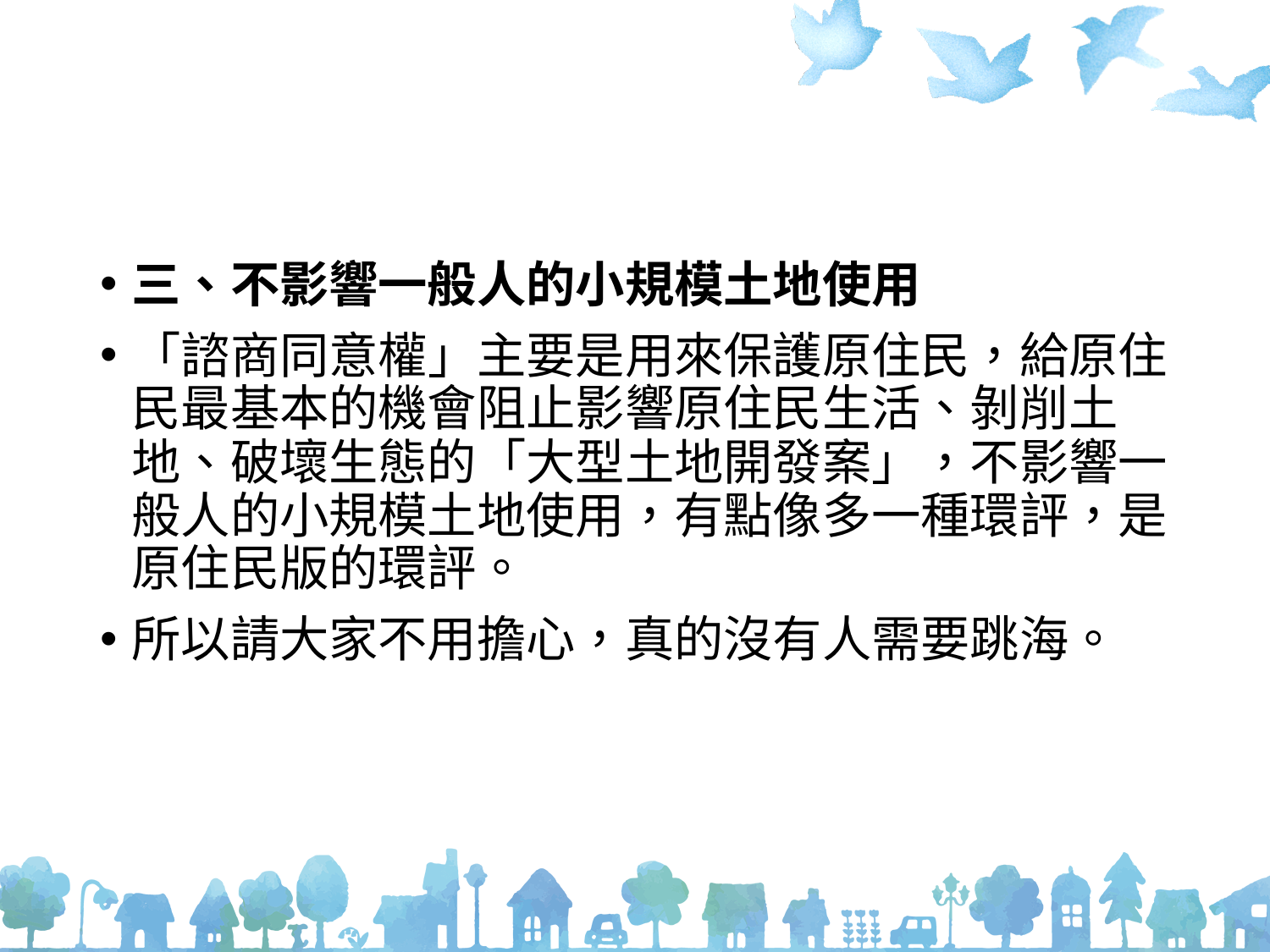

#
三、不影響一般人的小規模土地使用
「諮商同意權」主要是用來保護原住民，給原住民最基本的機會阻止影響原住民生活、剝削土地、破壞生態的「大型土地開發案」，不影響一般人的小規模土地使用，有點像多一種環評，是原住民版的環評。
所以請大家不用擔心，真的沒有人需要跳海。